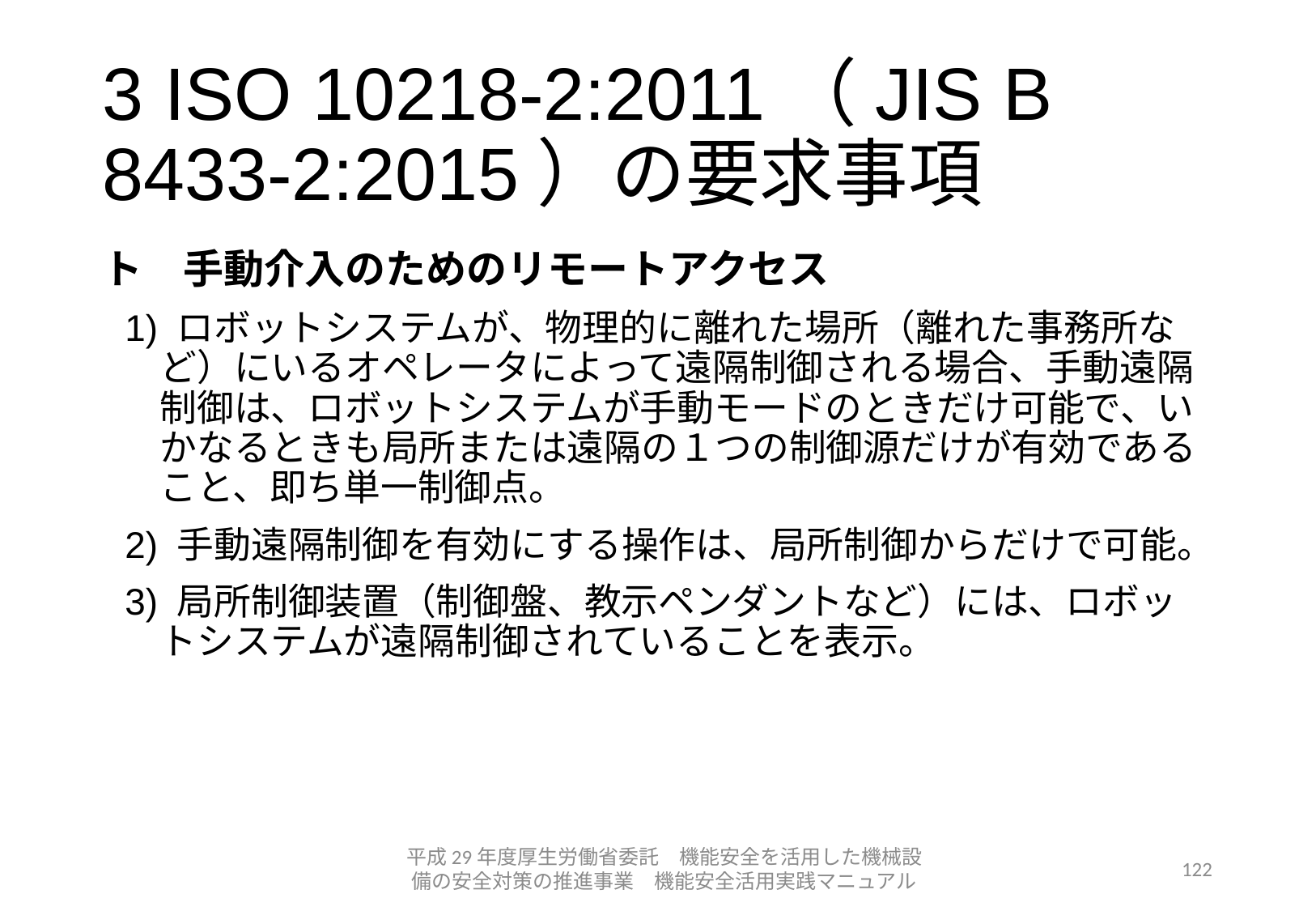

# 3 ISO 10218-2:2011（JIS B 8433-2:2015）の要求事項
ト　手動介入のためのリモートアクセス
1) ロボットシステムが、物理的に離れた場所（離れた事務所など）にいるオペレータによって遠隔制御される場合、手動遠隔制御は、ロボットシステムが手動モードのときだけ可能で、いかなるときも局所または遠隔の１つの制御源だけが有効であること、即ち単一制御点。
2) 手動遠隔制御を有効にする操作は、局所制御からだけで可能。
3) 局所制御装置（制御盤、教示ペンダントなど）には、ロボットシステムが遠隔制御されていることを表示。
平成29年度厚生労働省委託　機能安全を活用した機械設備の安全対策の推進事業　機能安全活用実践マニュアル
122